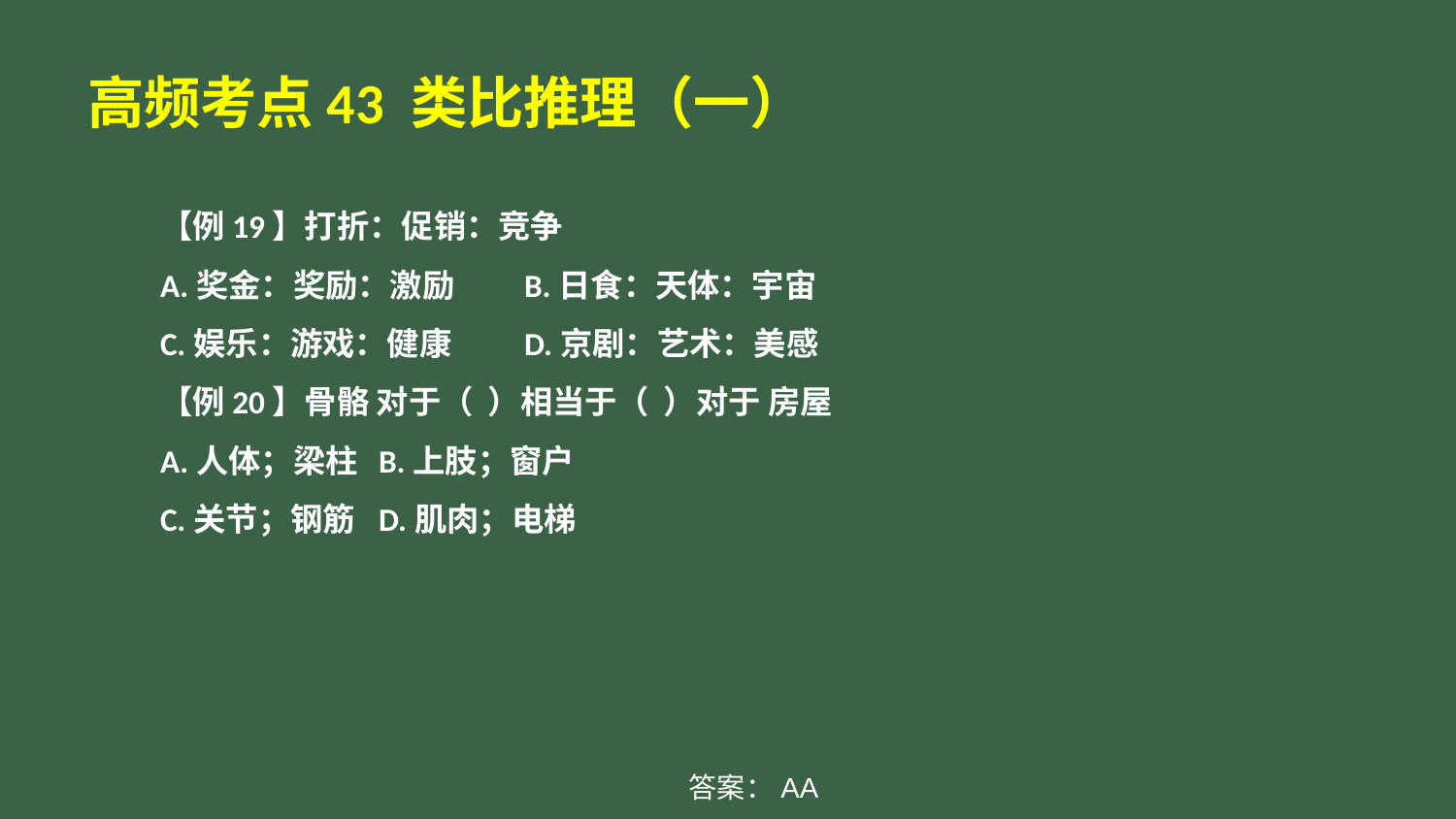

# 高频考点43 类比推理（一）
【例19】打折：促销：竞争
A.奖金：奖励：激励 	B.日食：天体：宇宙
C.娱乐：游戏：健康 	D.京剧：艺术：美感
【例20】骨骼 对于（  ）相当于（  ）对于 房屋
A.人体；梁柱	B.上肢；窗户
C.关节；钢筋	D.肌肉；电梯

答案：AA